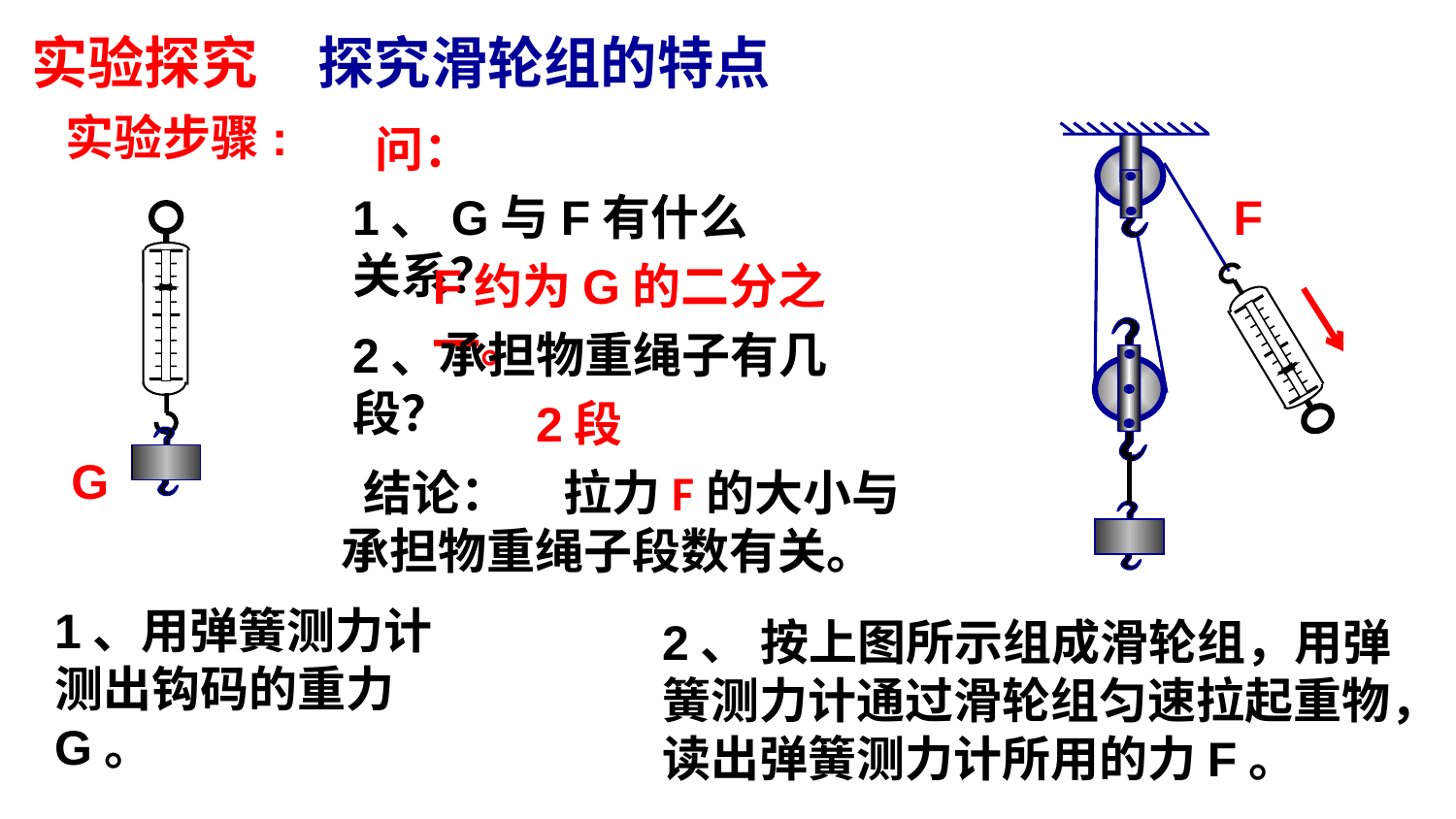

实验探究
探究滑轮组的特点
实验步骤:
问：

1、G与F有什么关系？
F

F约为G的二分之一。
2、承担物重绳子有几段？
2段
G
 结论：     拉力F的大小与承担物重绳子段数有关。
1、用弹簧测力计测出钩码的重力G。
2、 按上图所示组成滑轮组，用弹簧测力计通过滑轮组匀速拉起重物，读出弹簧测力计所用的力F。